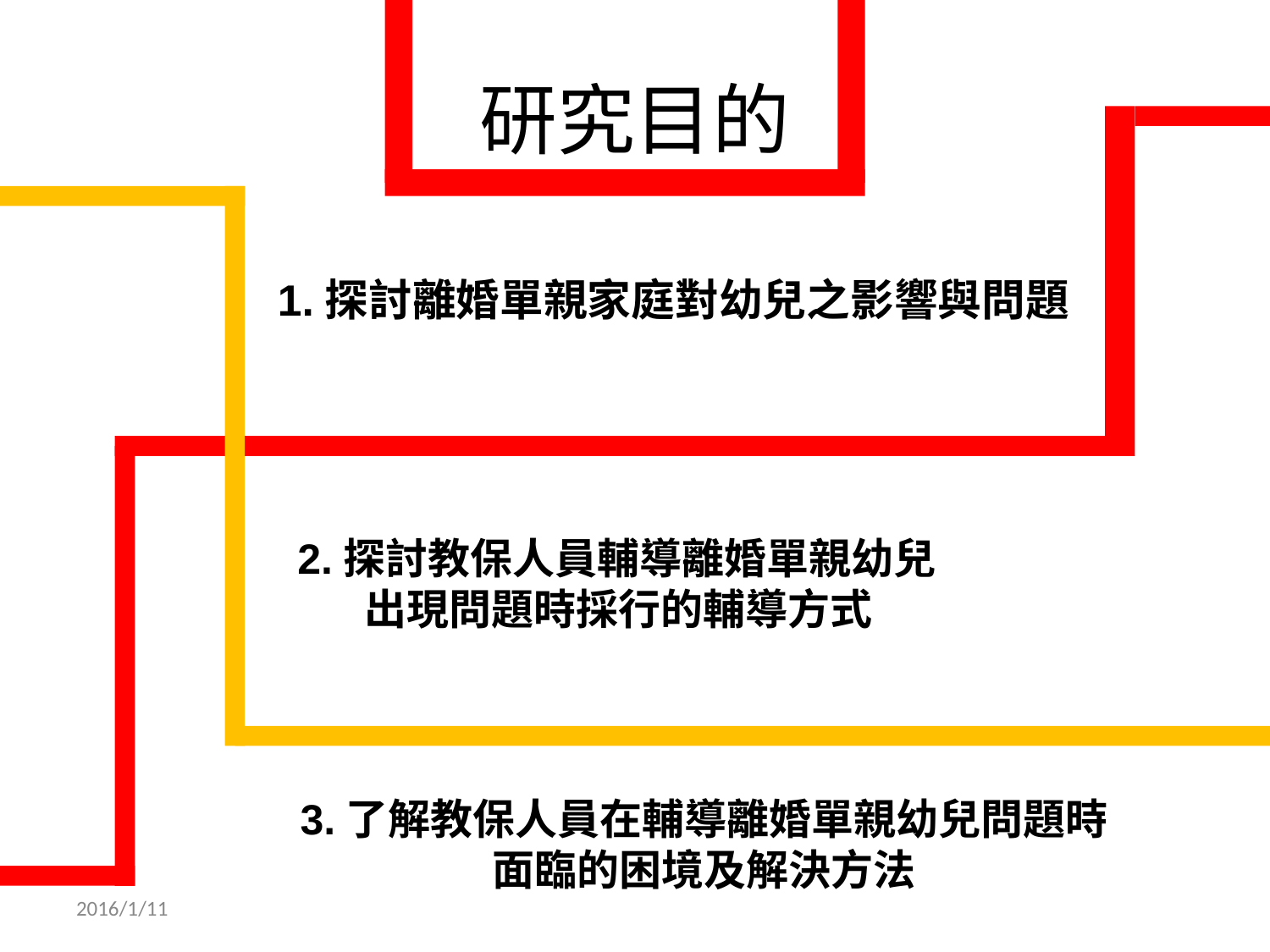

# 研究目的

1.探討離婚單親家庭對幼兒之影響與問題

2.探討教保人員輔導離婚單親幼兒
出現問題時採行的輔導方式

3.了解教保人員在輔導離婚單親幼兒問題時
面臨的困境及解決方法

2016/1/11